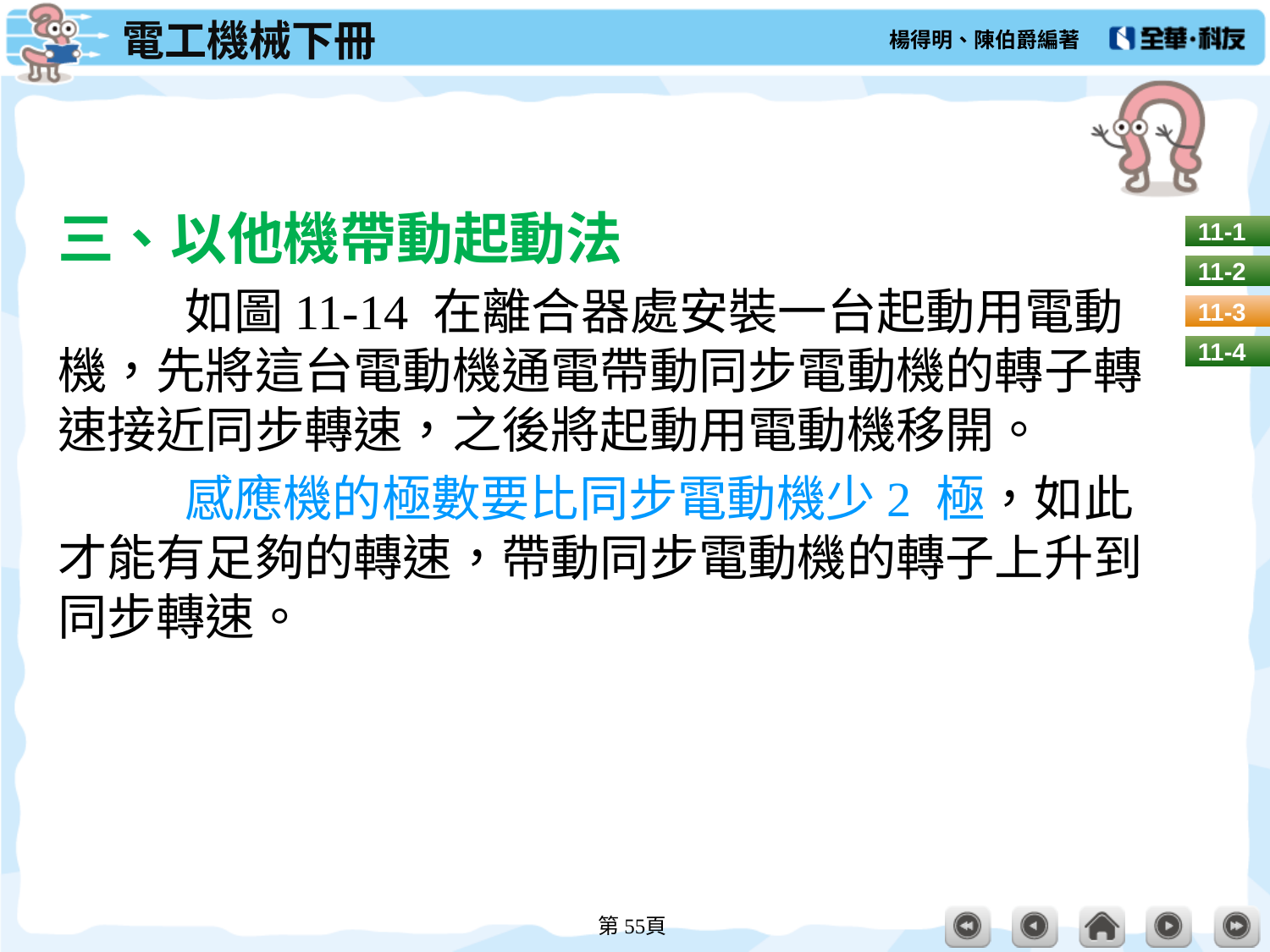

#
三、以他機帶動起動法
	如圖11-14 在離合器處安裝一台起動用電動機，先將這台電動機通電帶動同步電動機的轉子轉速接近同步轉速，之後將起動用電動機移開。
	感應機的極數要比同步電動機少2 極，如此才能有足夠的轉速，帶動同步電動機的轉子上升到同步轉速。